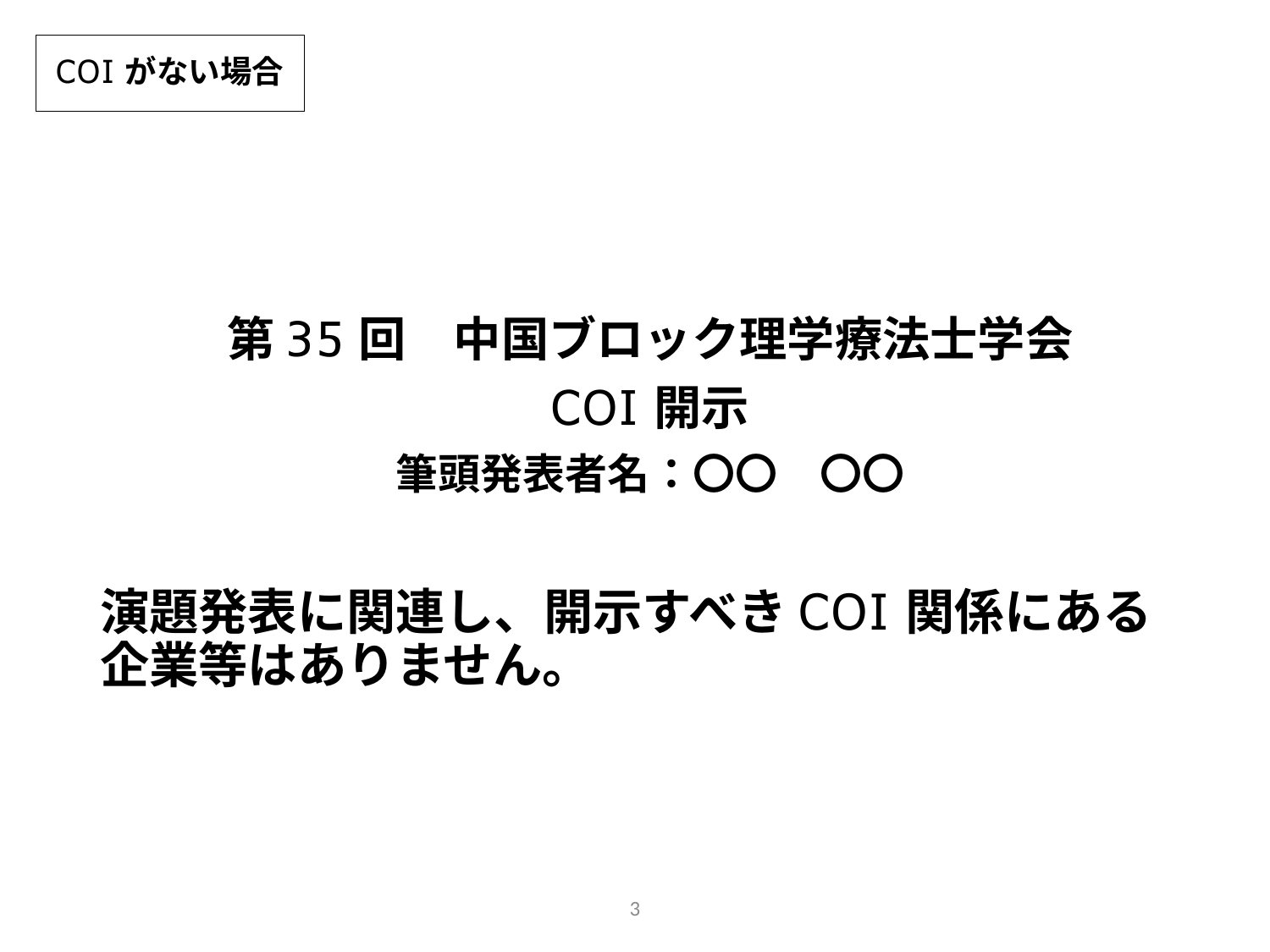

# COIがない場合
第35回　中国ブロック理学療法士学会
COI開示
筆頭発表者名：〇〇　〇〇

演題発表に関連し、開示すべきCOI関係にある企業等はありません。
3